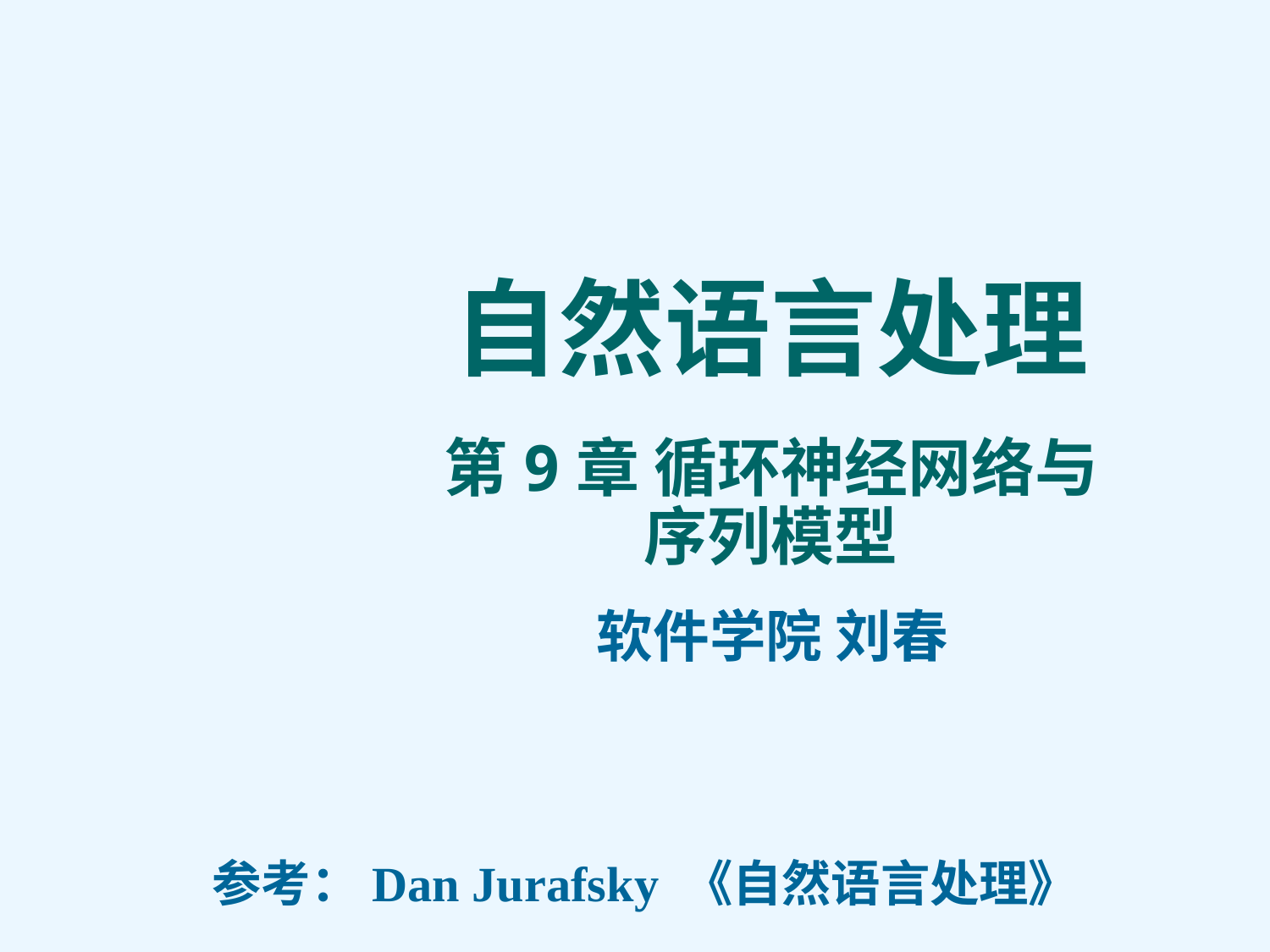

# 自然语言处理 第9章 循环神经网络与 序列模型
软件学院 刘春
参考：Dan Jurafsky 《自然语言处理》